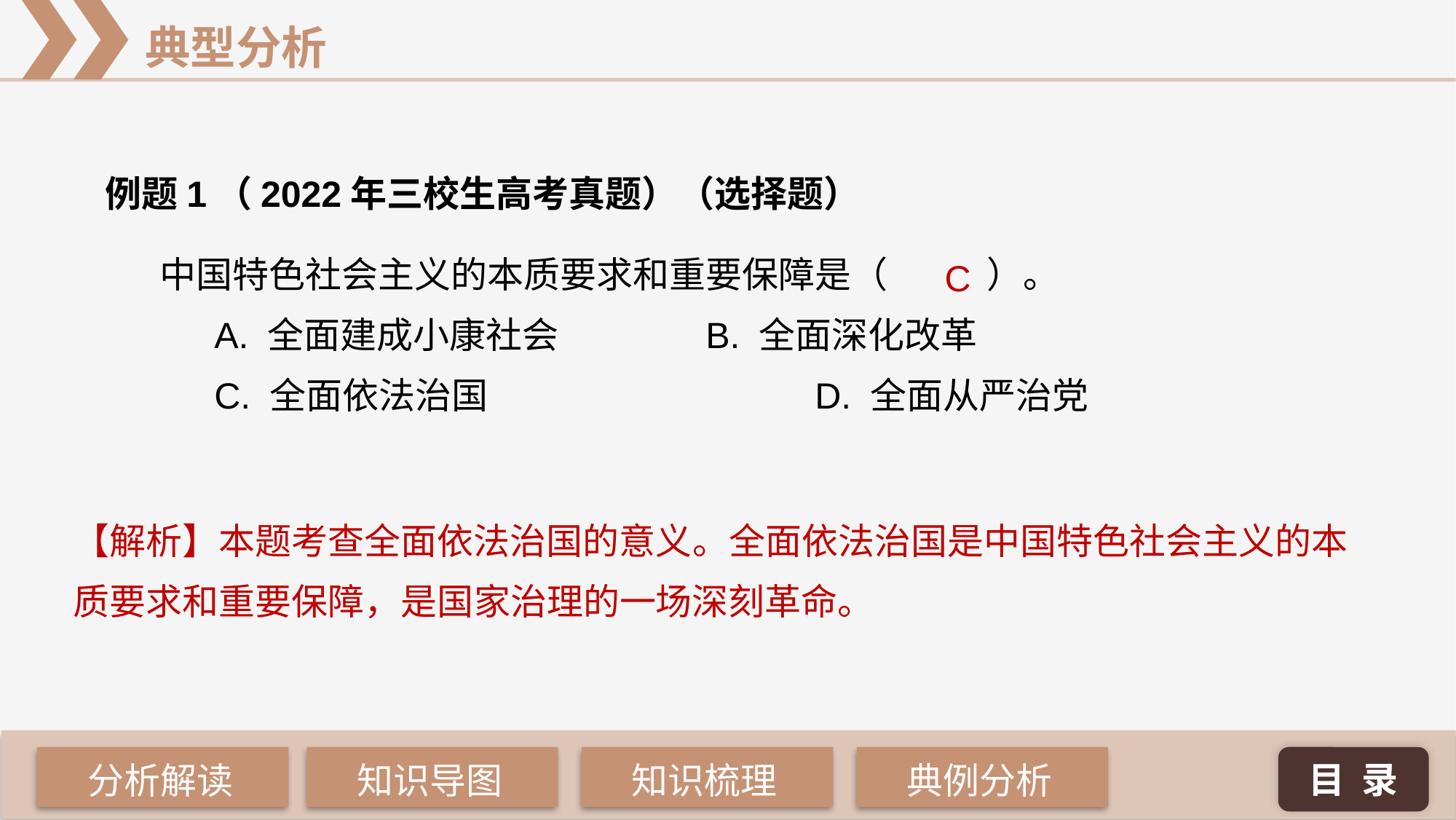

例题1（2022年三校生高考真题）（选择题）
中国特色社会主义的本质要求和重要保障是（	 ）。
A. 全面建成小康社会 		B. 全面深化改革
C. 全面依法治国 			D. 全面从严治党
C
【解析】本题考查全面依法治国的意义。全面依法治国是中国特色社会主义的本质要求和重要保障，是国家治理的一场深刻革命。